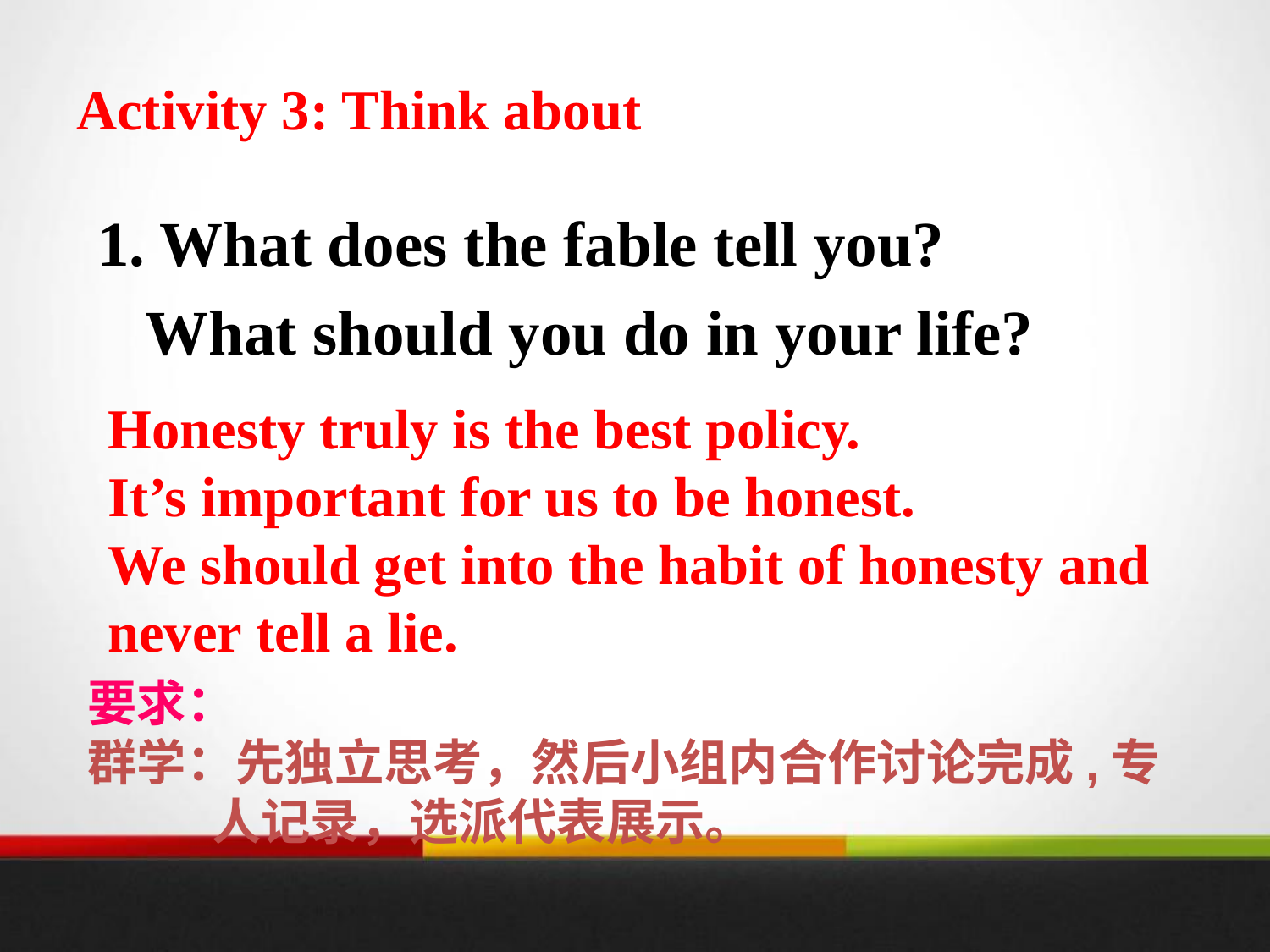

# Activity 3: Think about
1. What does the fable tell you?
   What should you do in your life?
Honesty truly is the best policy.
It’s important for us to be honest.
We should get into the habit of honesty and never tell a lie.

要求：
群学：先独立思考，然后小组内合作讨论完成,专
          人记录，选派代表展示。